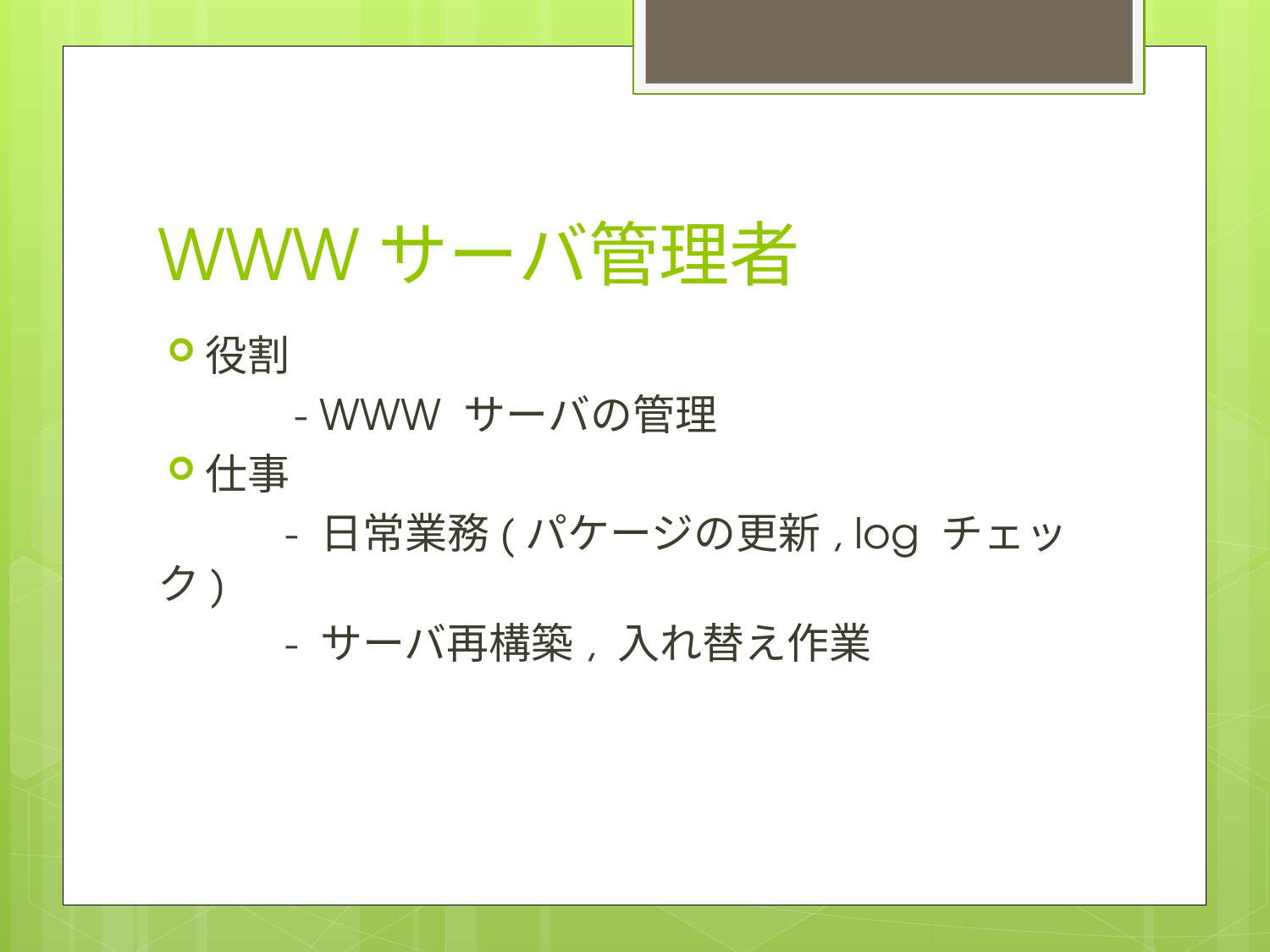

# WWWサーバ管理者
役割
	- WWW サーバの管理
仕事
	- 日常業務(パケージの更新, log チェック)
	- サーバ再構築, 入れ替え作業